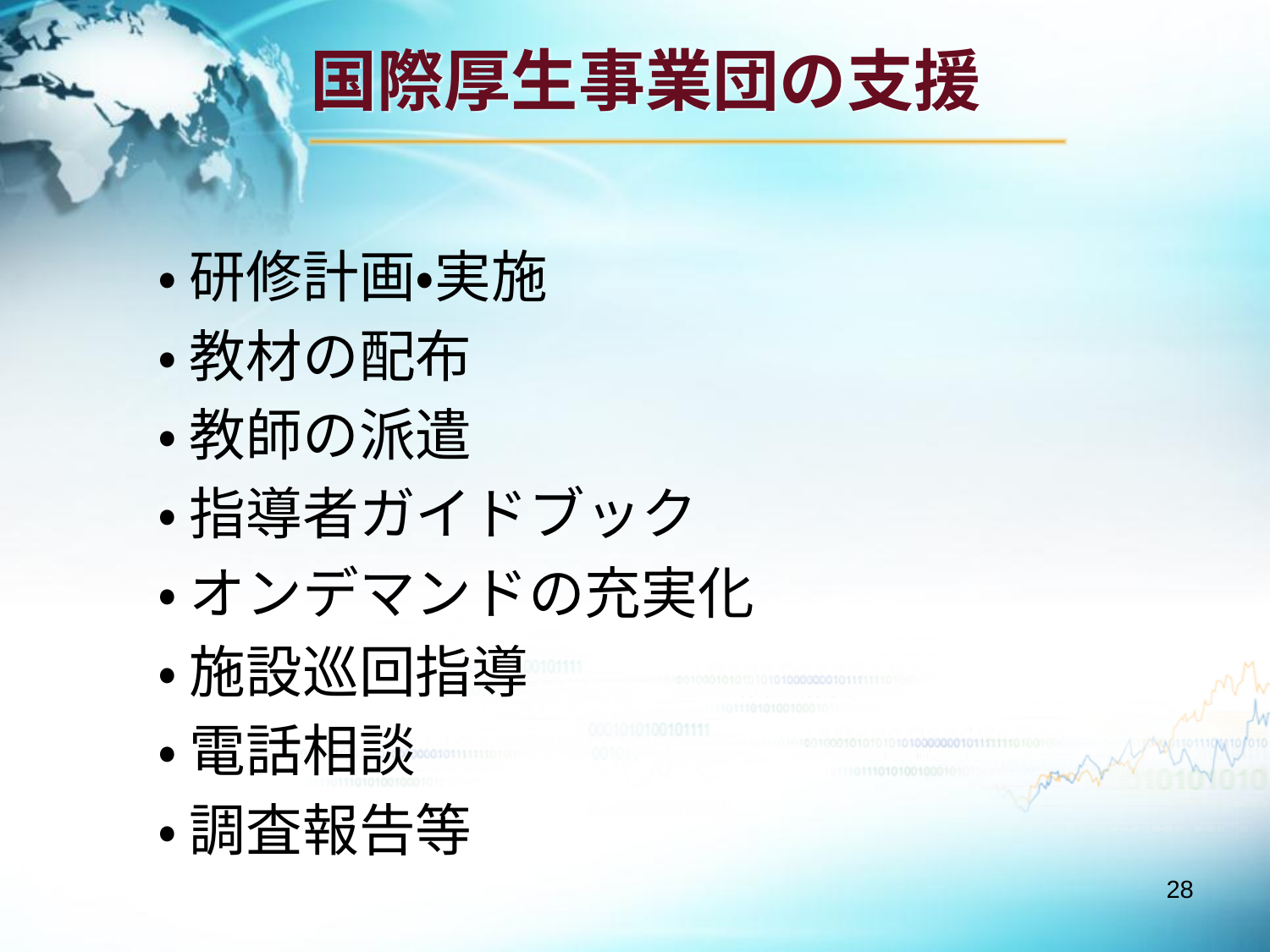

# 国際厚生事業団の支援

・ 研修計画・実施
・ 教材の配布
・ 教師の派遣
・ 指導者ガイドブック
・ オンデマンドの充実化
・ 施設巡回指導
・ 電話相談
・ 調査報告等

28